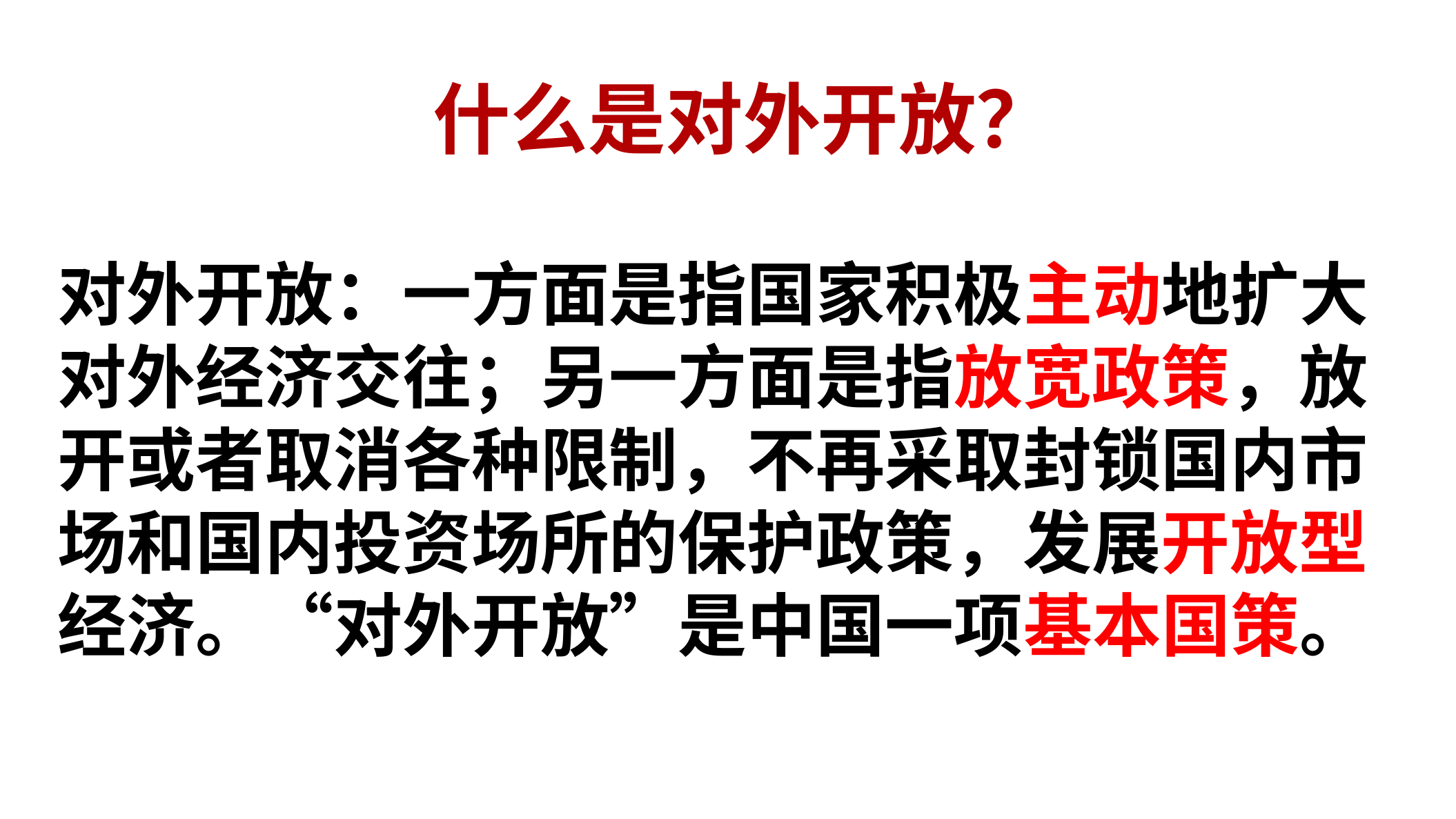

# 什么是对外开放？

对外开放：一方面是指国家积极主动地扩大对外经济交往；另一方面是指放宽政策，放开或者取消各种限制，不再采取封锁国内市场和国内投资场所的保护政策，发展开放型经济。“对外开放”是中国一项基本国策。